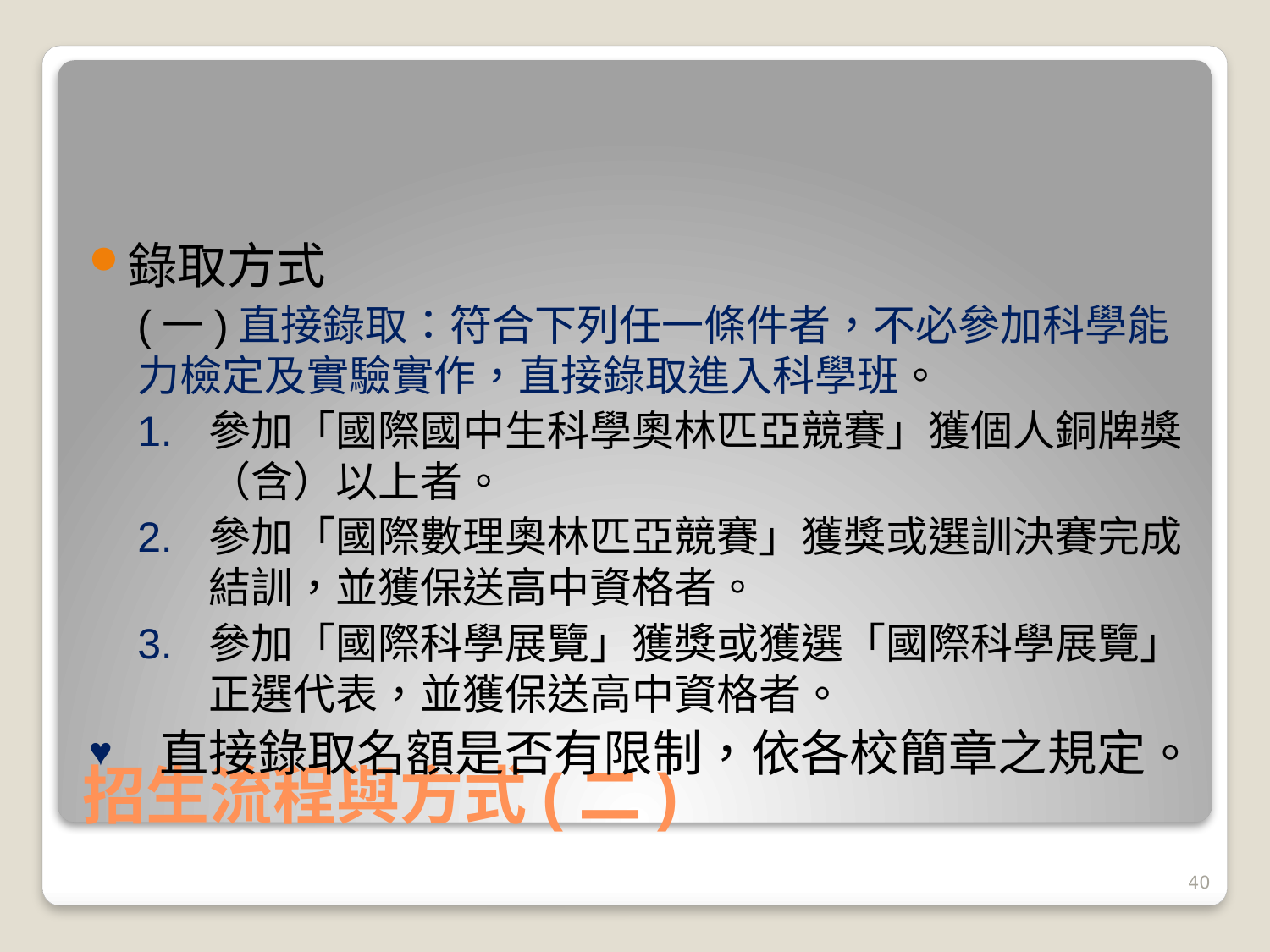

錄取方式
(一)直接錄取：符合下列任一條件者，不必參加科學能力檢定及實驗實作，直接錄取進入科學班。
參加「國際國中生科學奧林匹亞競賽」獲個人銅牌獎（含）以上者。
參加「國際數理奧林匹亞競賽」獲獎或選訓決賽完成結訓，並獲保送高中資格者。
參加「國際科學展覽」獲獎或獲選「國際科學展覽」正選代表，並獲保送高中資格者。
直接錄取名額是否有限制，依各校簡章之規定。
# 招生流程與方式(二)
40